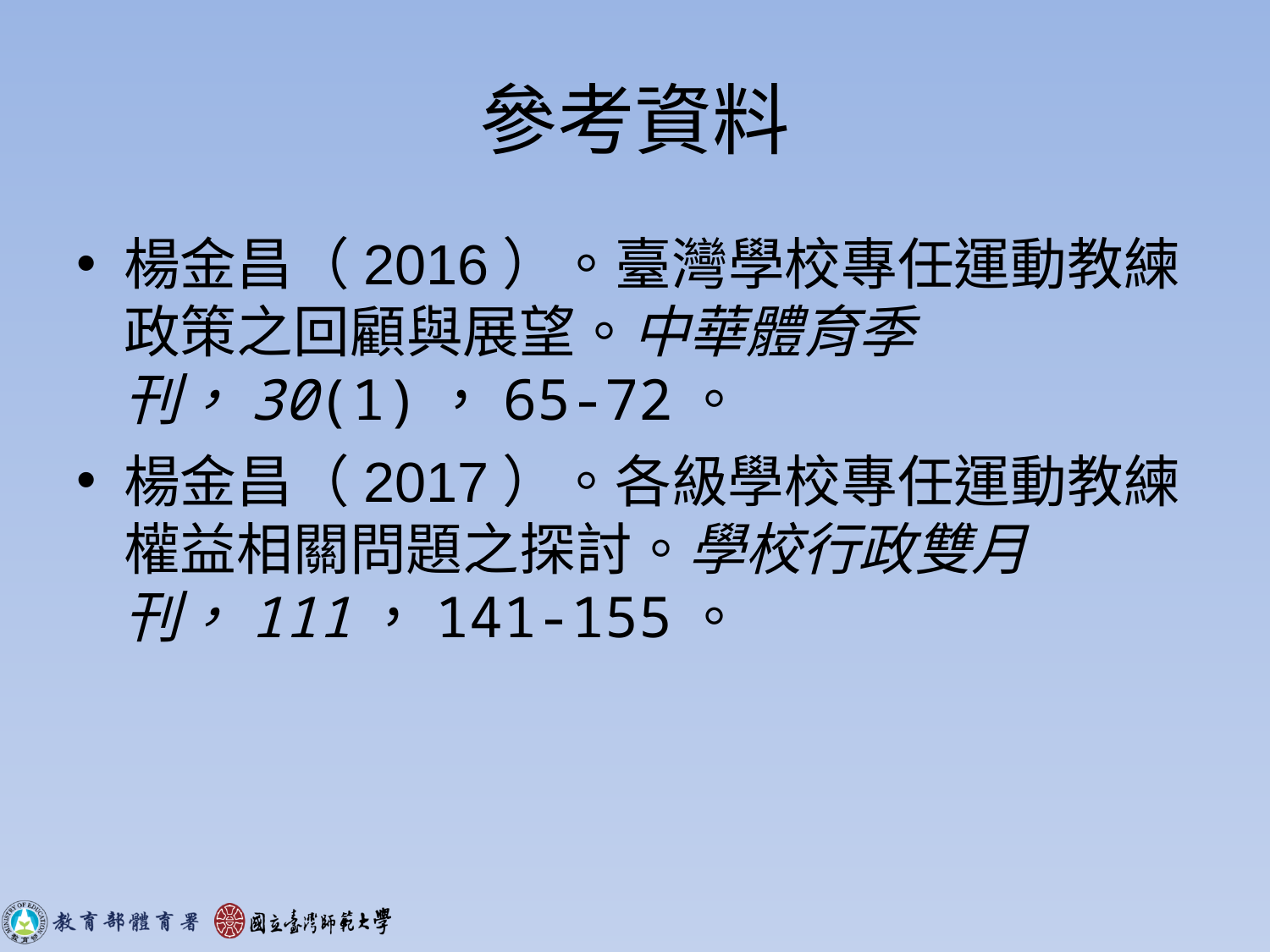

# 參考資料
楊金昌（2016）。臺灣學校專任運動教練政策之回顧與展望。中華體育季刊，30(1)，65-72。
楊金昌（2017）。各級學校專任運動教練權益相關問題之探討。學校行政雙月刊，111，141-155。